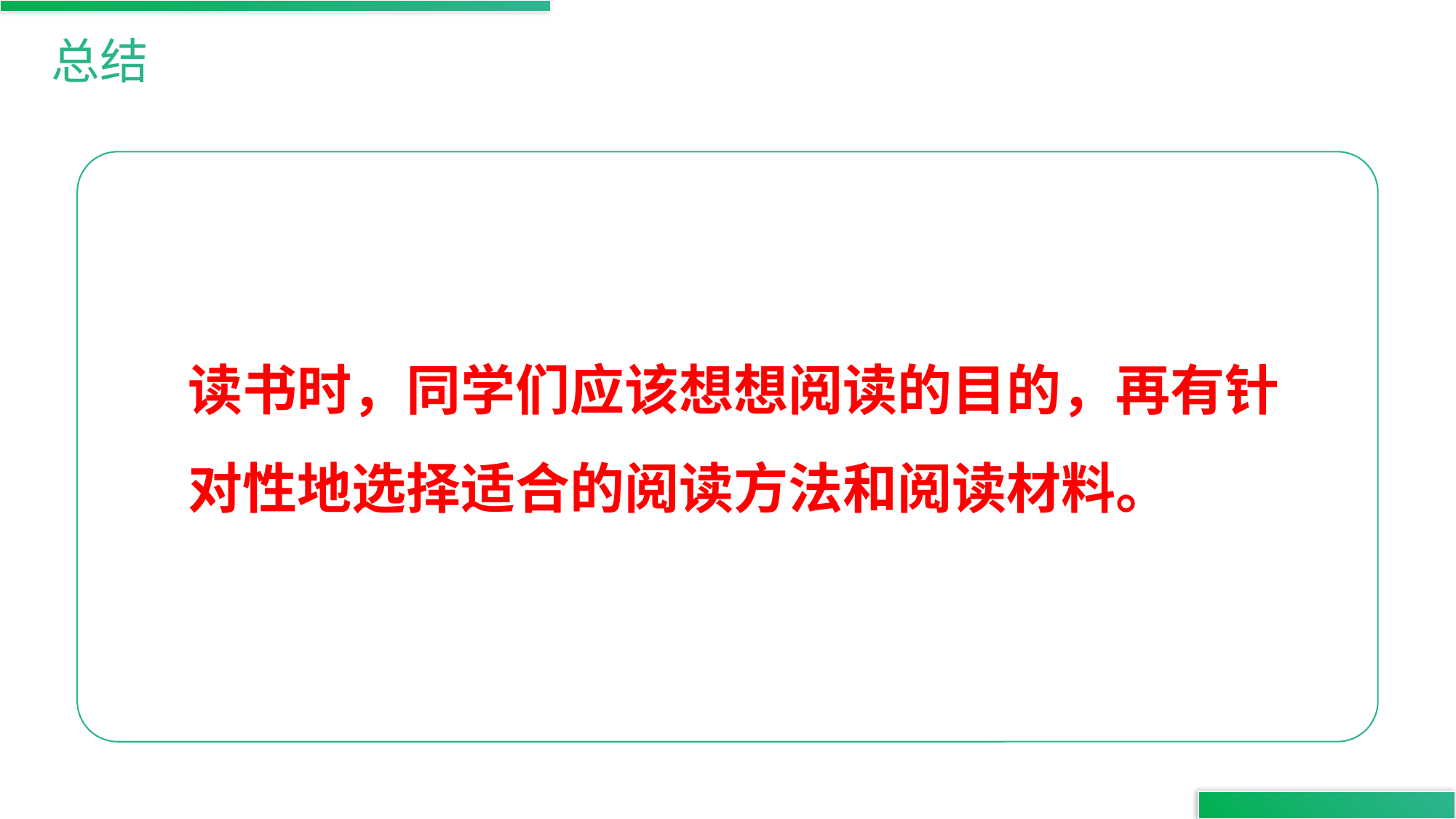

总结
读书时，同学们应该想想阅读的目的，再有针对性地选择适合的阅读方法和阅读材料。